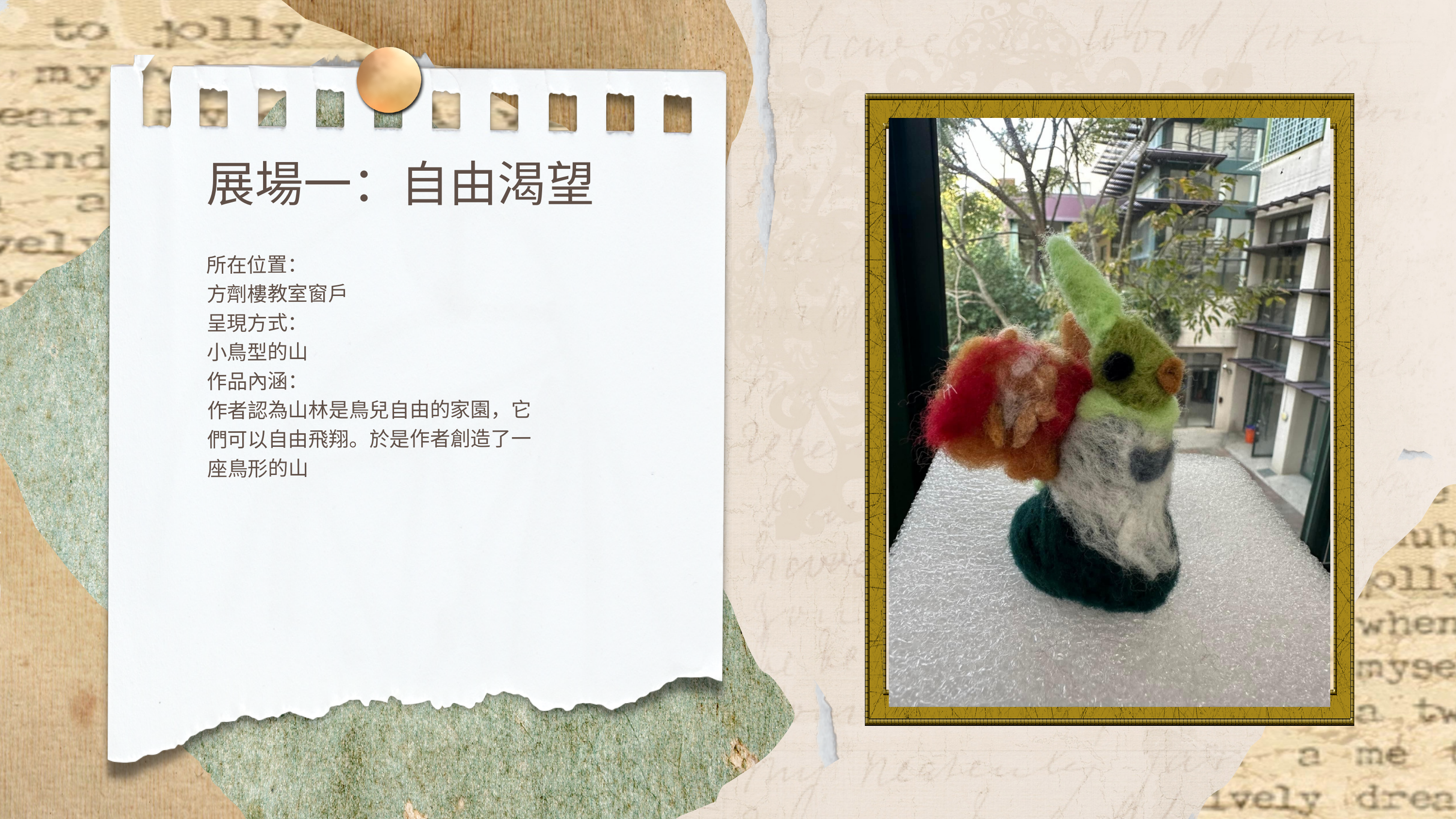

展場一：自由渴望

所在位置：
方劑樓教室窗戶
呈現方式：
小鳥型的山
作品內涵：
作者認為山林是鳥兒自由的家園，它們可以自由飛翔。於是作者創造了一座鳥形的山